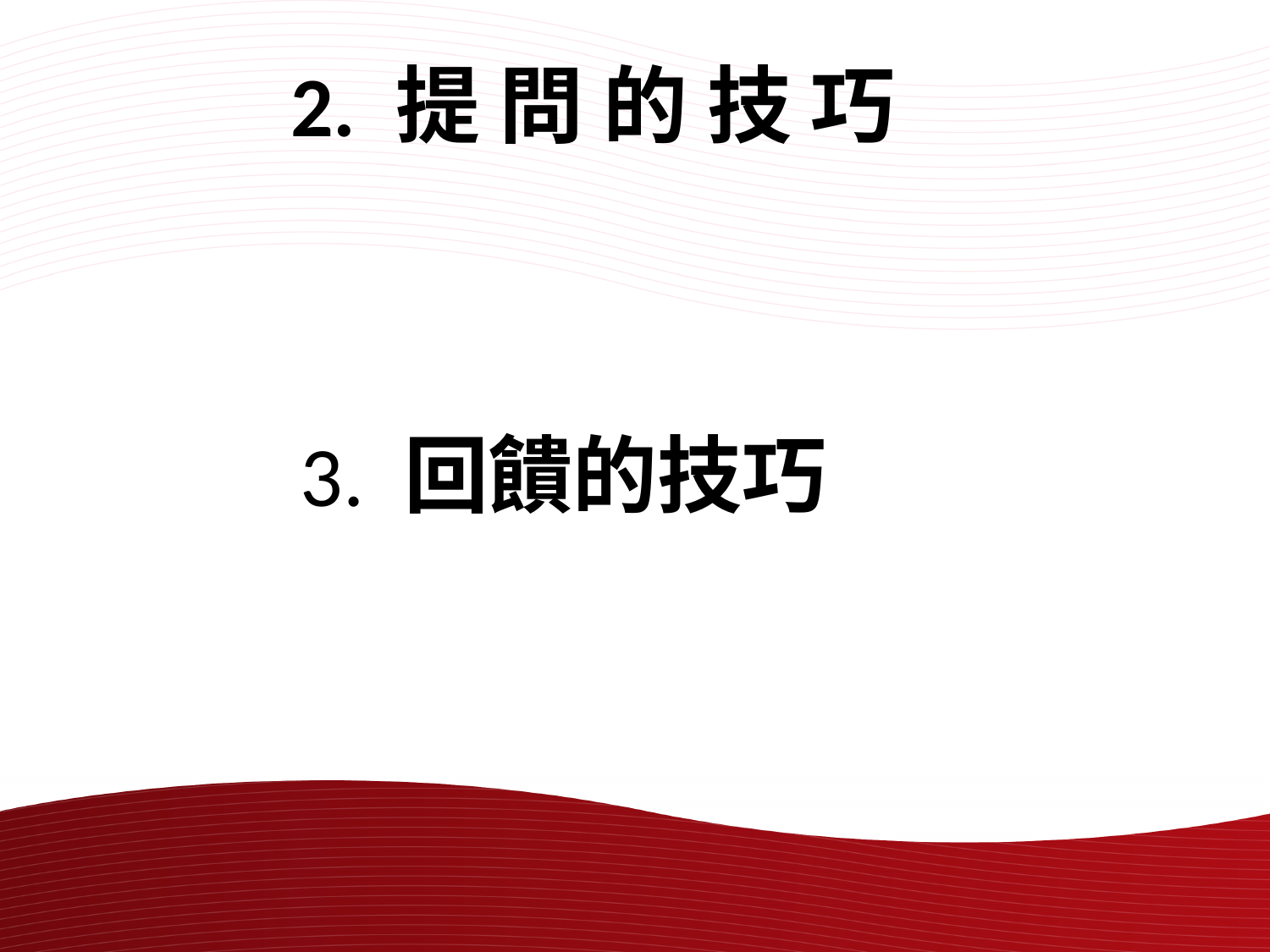

2. 提 問 的 技 巧
3. 回饋的技巧